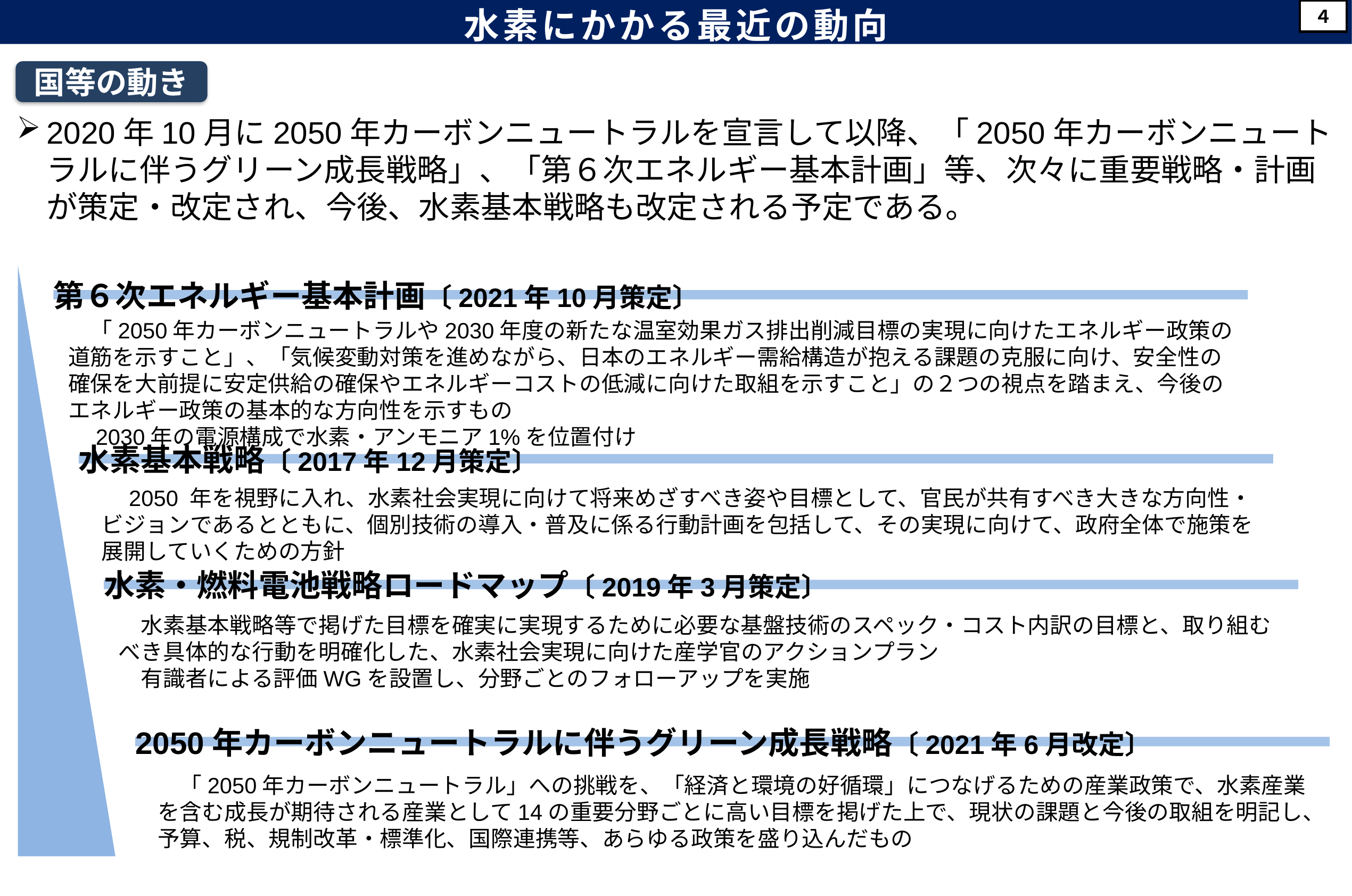

水素にかかる最近の動向
４
国等の動き
2020年10月に2050年カーボンニュートラルを宣言して以降、「2050年カーボンニュートラルに伴うグリーン成長戦略」、「第６次エネルギー基本計画」等、次々に重要戦略・計画が策定・改定され、今後、水素基本戦略も改定される予定である。

第６次エネルギー基本計画〔2021年10月策定〕
　「2050年カーボンニュートラルや2030年度の新たな温室効果ガス排出削減目標の実現に向けたエネルギー政策の道筋を示すこと」、「気候変動対策を進めながら、日本のエネルギー需給構造が抱える課題の克服に向け、安全性の確保を大前提に安定供給の確保やエネルギーコストの低減に向けた取組を示すこと」の２つの視点を踏まえ、今後のエネルギー政策の基本的な方向性を示すもの
　2030年の電源構成で水素・アンモニア1%を位置付け
水素基本戦略〔2017年12月策定〕
　2050 年を視野に入れ、水素社会実現に向けて将来めざすべき姿や目標として、官民が共有すべき大きな方向性・ビジョンであるとともに、個別技術の導入・普及に係る行動計画を包括して、その実現に向けて、政府全体で施策を展開していくための方針
水素・燃料電池戦略ロードマップ〔2019年3月策定〕
　水素基本戦略等で掲げた目標を確実に実現するために必要な基盤技術のスペック・コスト内訳の目標と、取り組むべき具体的な行動を明確化した、水素社会実現に向けた産学官のアクションプラン
　有識者による評価WGを設置し、分野ごとのフォローアップを実施

2050年カーボンニュートラルに伴うグリーン成長戦略〔2021年6月改定〕
　「2050年カーボンニュートラル」への挑戦を、「経済と環境の好循環」につなげるための産業政策で、水素産業を含む成長が期待される産業として14の重要分野ごとに高い目標を掲げた上で、現状の課題と今後の取組を明記し、予算、税、規制改革・標準化、国際連携等、あらゆる政策を盛り込んだもの